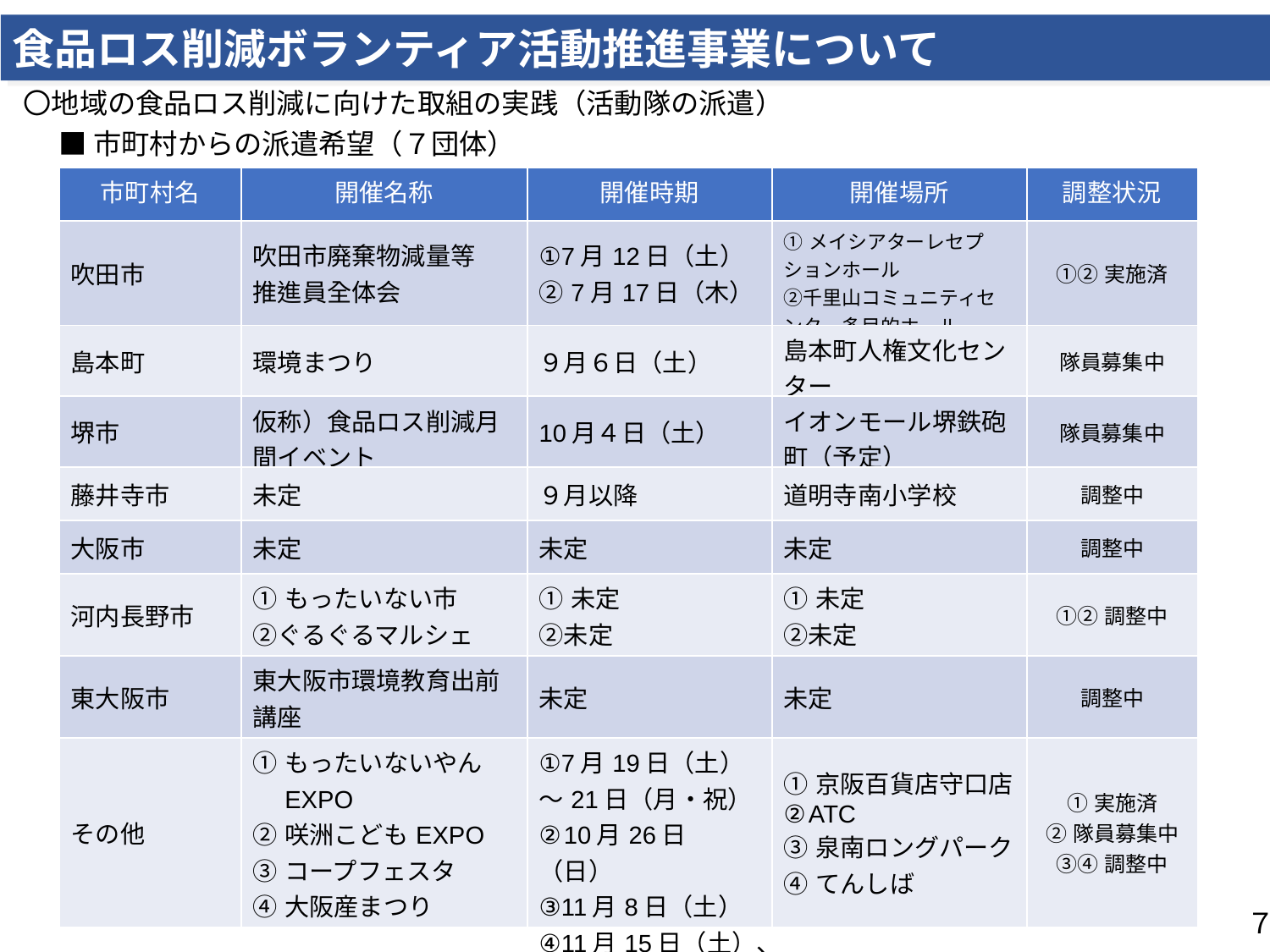

食品ロス削減ボランティア活動推進事業について
〇地域の食品ロス削減に向けた取組の実践（活動隊の派遣）
■市町村からの派遣希望（７団体）
| 市町村名 | 開催名称 | 開催時期 | 開催場所 | 調整状況 |
| --- | --- | --- | --- | --- |
| 吹田市 | 吹田市廃棄物減量等 推進員全体会 | ①7月12日（土） ②7月17日（木） | ①メイシアターレセプションホール ②千里山コミュニティセンター多目的ホール | ①②実施済 |
| 島本町 | 環境まつり | ９月６日（土） | 島本町人権文化センター | 隊員募集中 |
| 堺市 | 仮称）食品ロス削減月間イベント | 10月４日（土） | イオンモール堺鉄砲町（予定） | 隊員募集中 |
| 藤井寺市 | 未定 | ９月以降 | 道明寺南小学校 | 調整中 |
| 大阪市 | 未定 | 未定 | 未定 | 調整中 |
| 河内長野市 | ①もったいない市 ②ぐるぐるマルシェ | ①未定 ②未定 | ①未定 ②未定 | ①②調整中 |
| 東大阪市 | 東大阪市環境教育出前講座 | 未定 | 未定 | 調整中 |
| その他 | ①もったいないやん　 　EXPO ②咲洲こどもEXPO ③コープフェスタ ④大阪産まつり | ①7月19日（土）～21日（月・祝） ②10月26日（日） ③11月8日（土） ④11月15日（土）、16日(日) | ①京阪百貨店守口店 ②ATC ③泉南ロングパーク ④てんしば | ①実施済 ②隊員募集中 ③④調整中 |
７